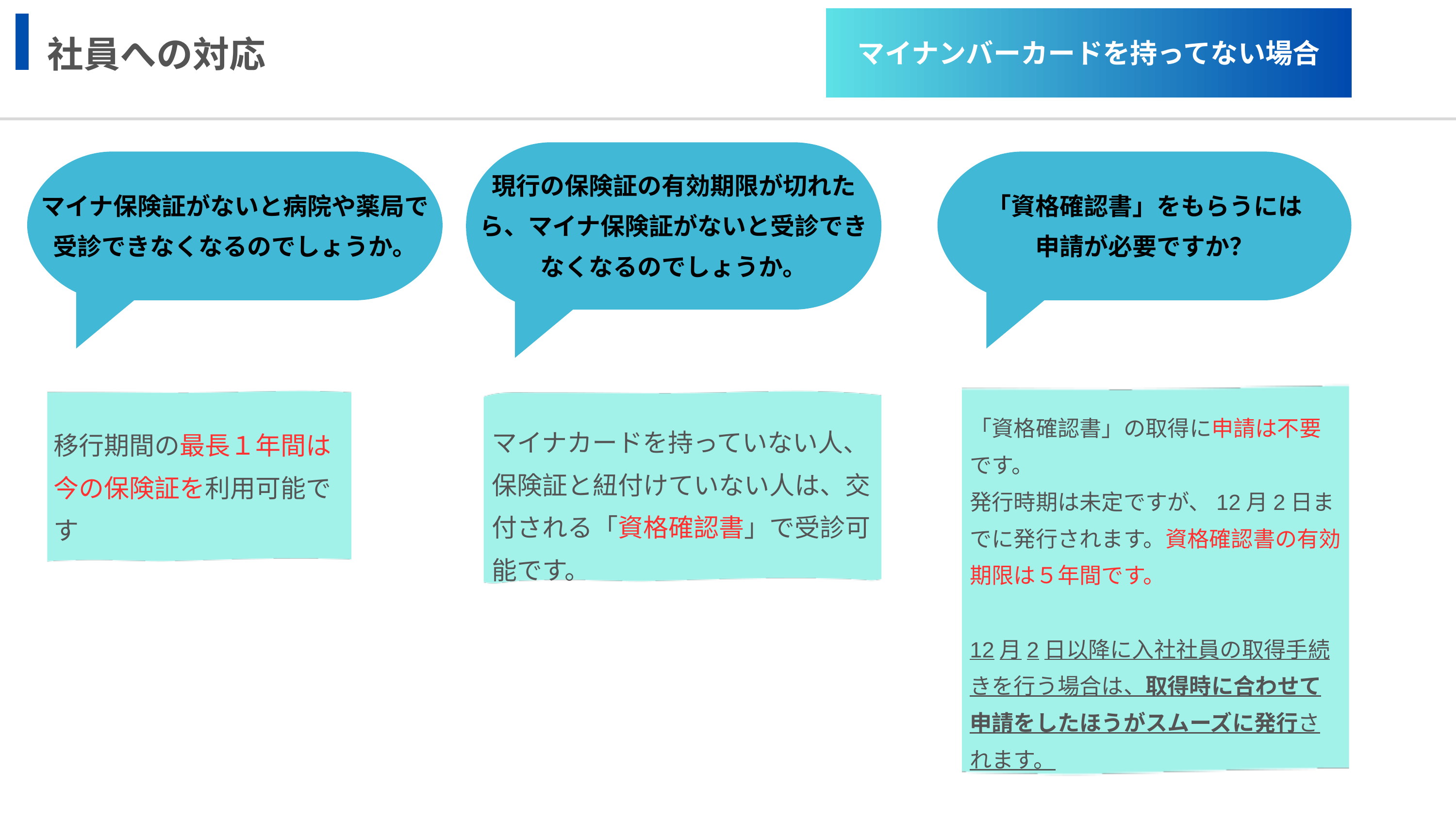

マイナンバーカードを持ってない場合

社員への対応

現行の保険証の有効期限が切れたら、マイナ保険証がないと受診できなくなるのでしょうか。

マイナ保険証がないと病院や薬局で受診できなくなるのでしょうか。

「資格確認書」をもらうには
申請が必要ですか？

「資格確認書」の取得に申請は不要です。
発行時期は未定ですが、12月2日までに発行されます。資格確認書の有効期限は５年間です。

12月2日以降に入社社員の取得手続きを行う場合は、取得時に合わせて申請をしたほうがスムーズに発行されます。

移行期間の最長１年間は今の保険証を利用可能です

マイナカードを持っていない人、保険証と紐付けていない人は、交付される「資格確認書」で受診可能です。